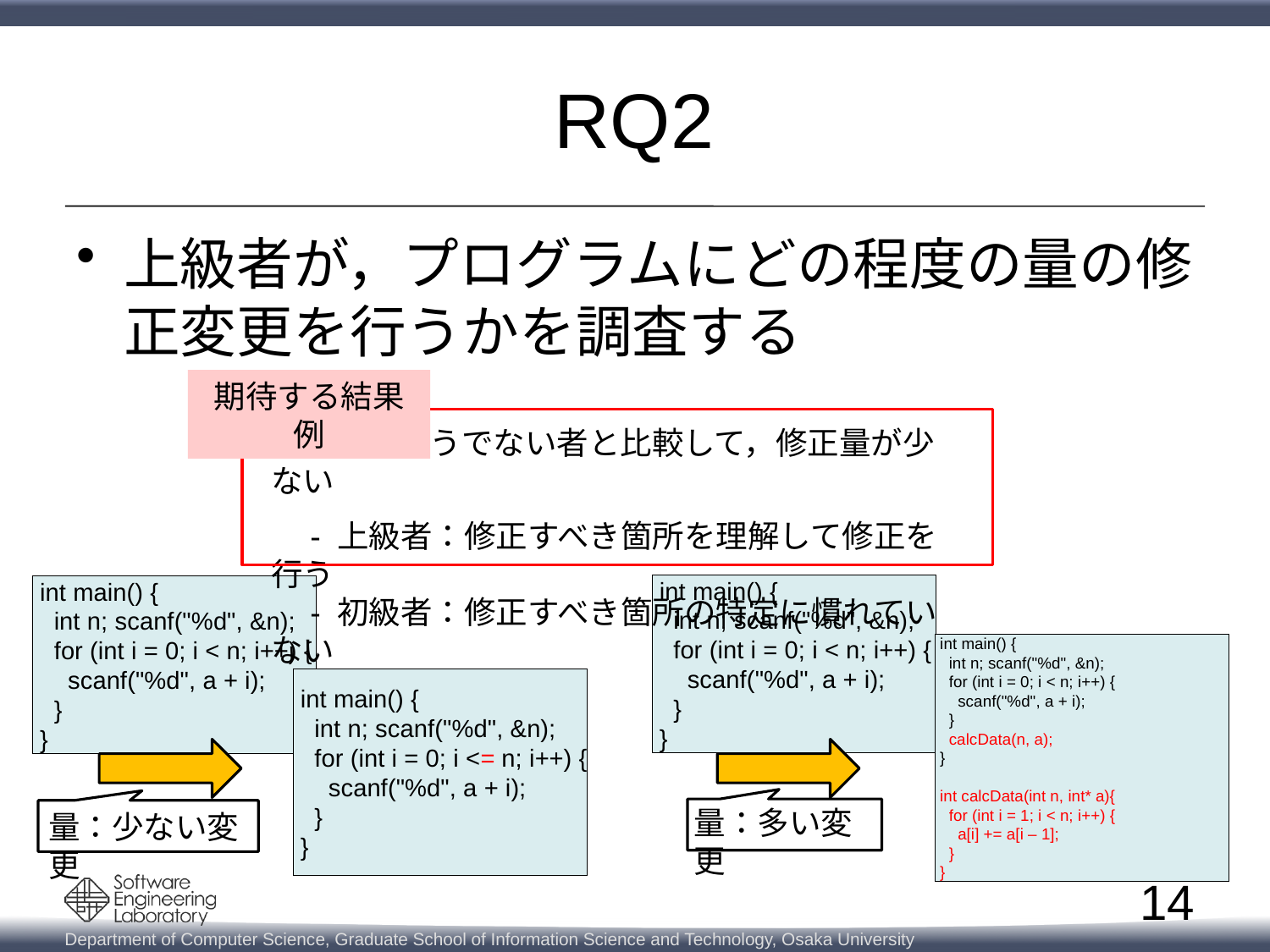

# RQ2
上級者が，プログラムにどの程度の量の修正変更を行うかを調査する
期待する結果例

上級者はそうでない者と比較して，修正量が少ない

　- 上級者：修正すべき箇所を理解して修正を行う
　- 初級者：修正すべき箇所の特定に慣れていない
 int main() {
   int n; scanf("%d", &n);
   for (int i = 0; i < n; i++) {
     scanf("%d", a + i);
   }
 }
 int main() {
   int n; scanf("%d", &n);
   for (int i = 0; i < n; i++) {
     scanf("%d", a + i);
   }
 }
 int main() {
   int n; scanf("%d", &n);
   for (int i = 0; i < n; i++) {
     scanf("%d", a + i);
   }
   calcData(n, a);
 }

 int calcData(int n, int* a){
   for (int i = 1; i < n; i++) {
     a[i] += a[i – 1];
   }
 }
 int main() {
   int n; scanf("%d", &n);
   for (int i = 0; i <= n; i++) {
     scanf("%d", a + i);
   }
 }

量：多い変更

量：少ない変更
14